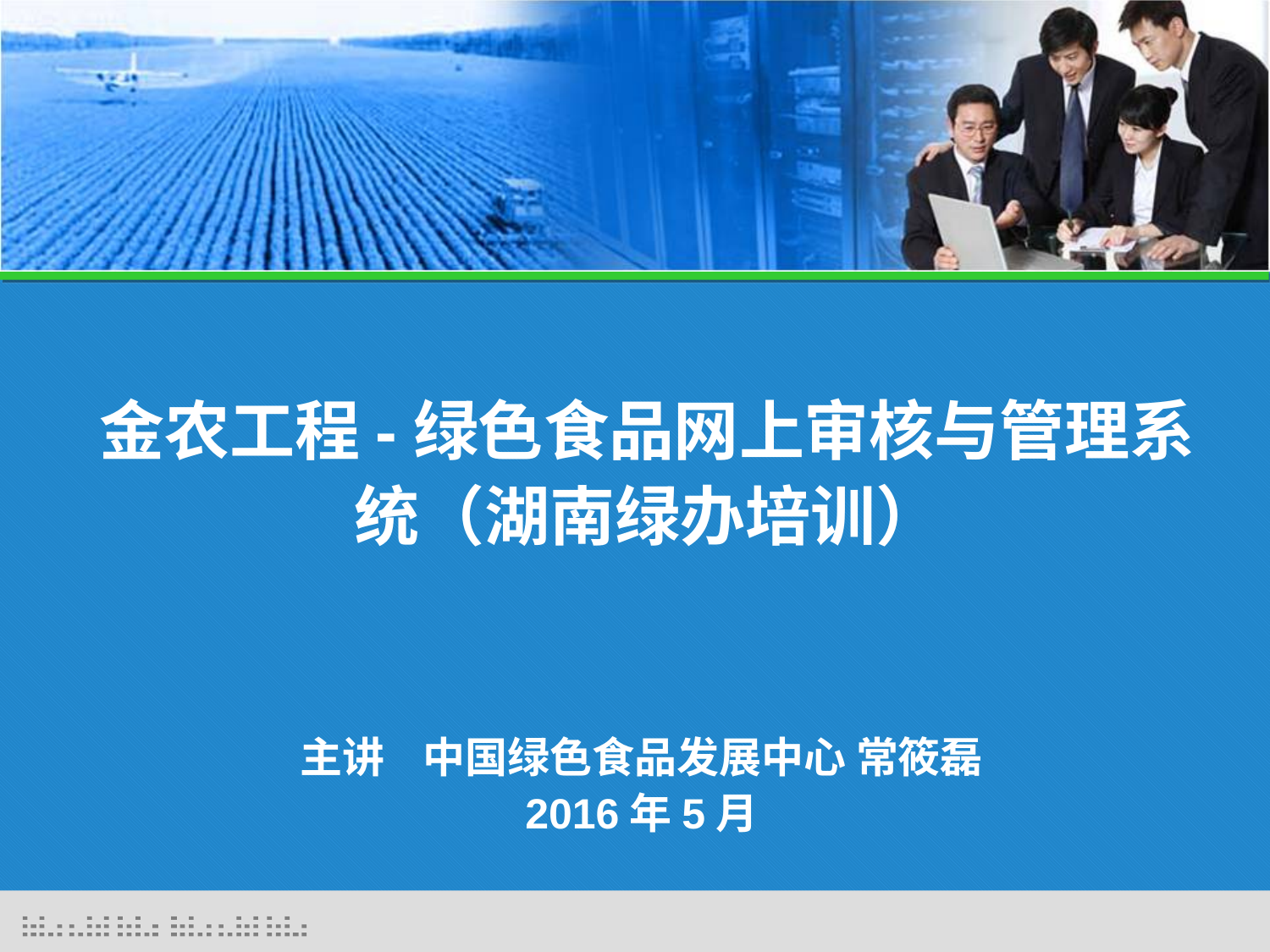

金农工程-绿色食品网上审核与管理系统（湖南绿办培训）
主讲    中国绿色食品发展中心 常筱磊
2016年5月